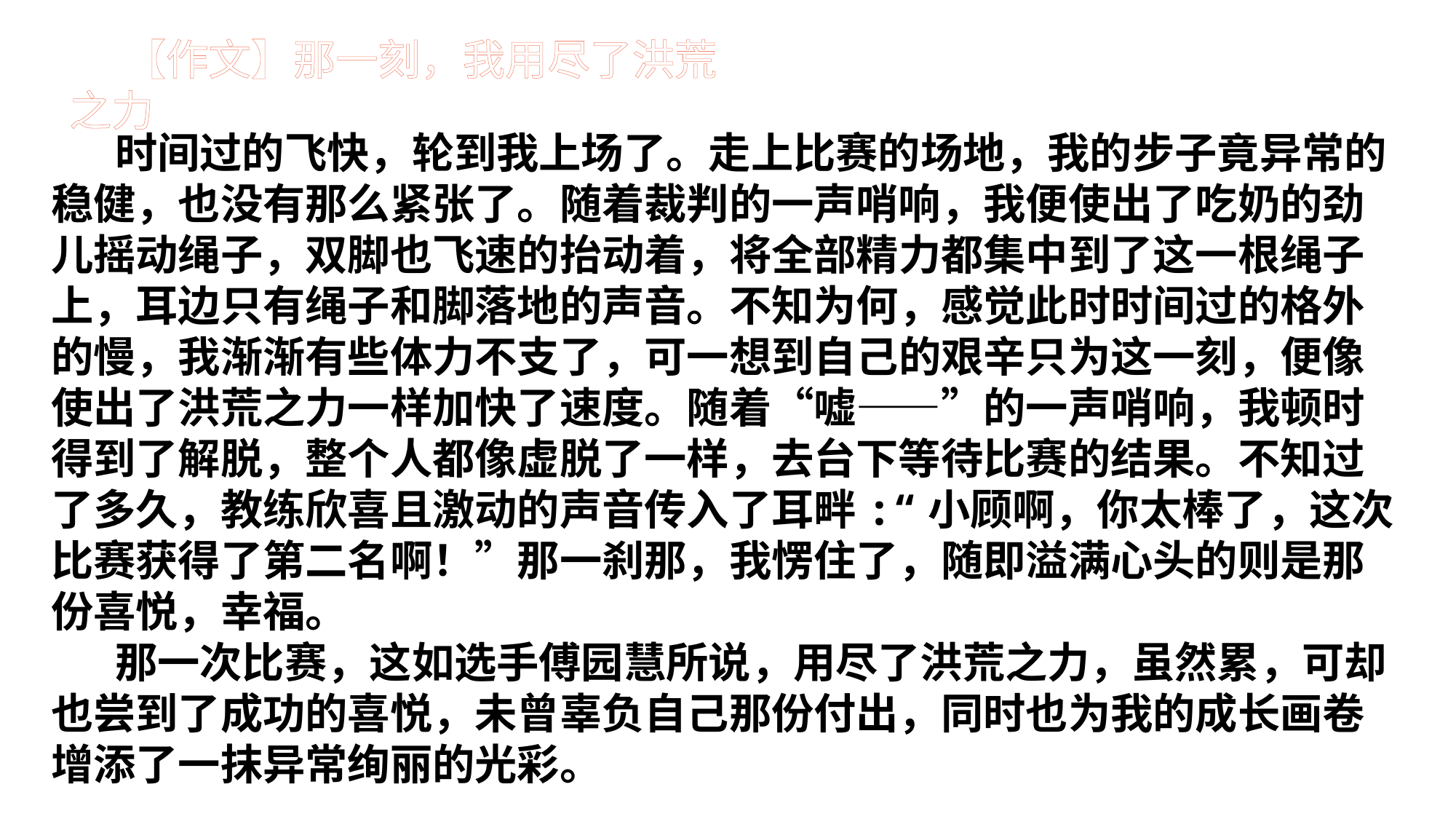

【作文】那一刻，我用尽了洪荒之力
 时间过的飞快，轮到我上场了。走上比赛的场地，我的步子竟异常的稳健，也没有那么紧张了。随着裁判的一声哨响，我便使出了吃奶的劲儿摇动绳子，双脚也飞速的抬动着，将全部精力都集中到了这一根绳子上，耳边只有绳子和脚落地的声音。不知为何，感觉此时时间过的格外的慢，我渐渐有些体力不支了，可一想到自己的艰辛只为这一刻，便像使出了洪荒之力一样加快了速度。随着“嘘——”的一声哨响，我顿时得到了解脱，整个人都像虚脱了一样，去台下等待比赛的结果。不知过了多久，教练欣喜且激动的声音传入了耳畔:“小顾啊，你太棒了，这次比赛获得了第二名啊！”那一刹那，我愣住了，随即溢满心头的则是那份喜悦，幸福。
 那一次比赛，这如选手傅园慧所说，用尽了洪荒之力，虽然累，可却也尝到了成功的喜悦，未曾辜负自己那份付出，同时也为我的成长画卷增添了一抹异常绚丽的光彩。